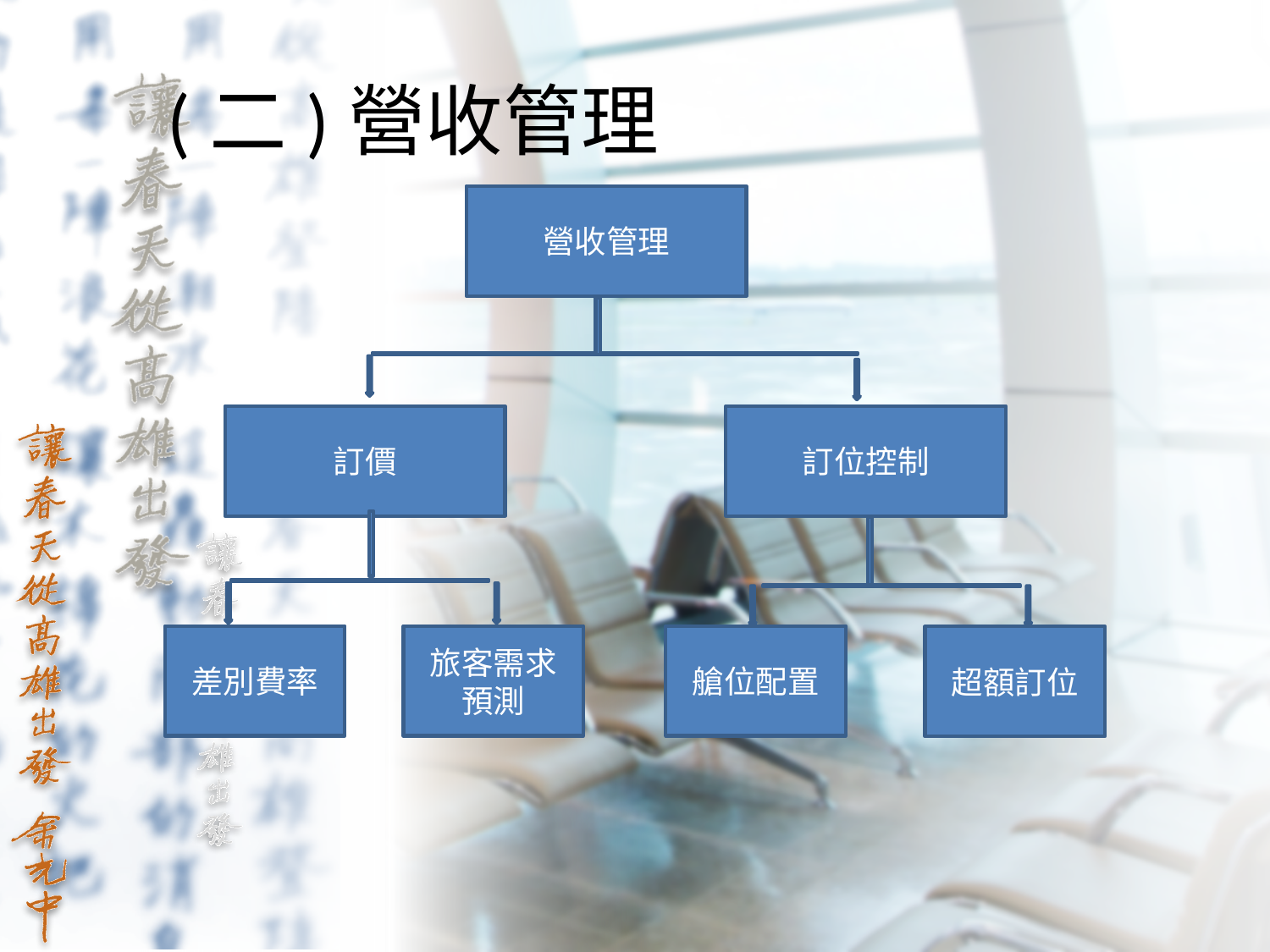

# (二)營收管理
營收管理

訂價

訂位控制

差別費率
旅客需求預測
艙位配置
超額訂位